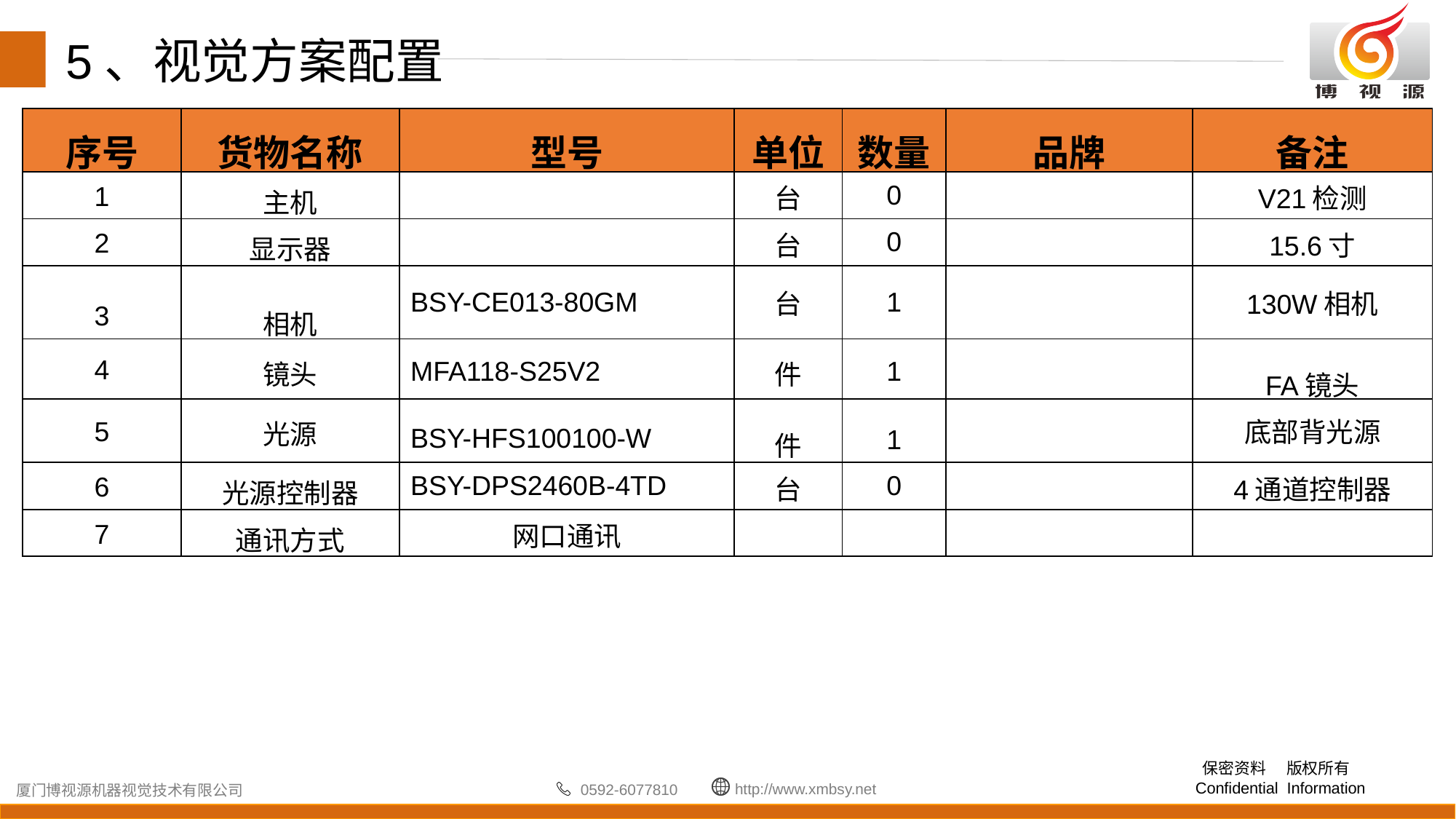

5、视觉方案配置
| 序号 | 货物名称 | 型号 | 单位 | 数量 | 品牌 | 备注 |
| --- | --- | --- | --- | --- | --- | --- |
| 1 | 主机 |  | 台 | 0 |  | V21检测 |
| 2 | 显示器 |  | 台 | 0 |  | 15.6寸 |
| 3 | 相机 | BSY-CE013-80GM | 台 | 1 |  | 130W相机 |
| 4 | 镜头 | MFA118-S25V2 | 件 | 1 |  | FA镜头 |
| 5 | 光源 | BSY-HFS100100-W | 件 | 1 |  | 底部背光源 |
| 6 | 光源控制器 | BSY-DPS2460B-4TD | 台 | 0 |  | 4通道控制器 |
| 7 | 通讯方式 | 网口通讯 |  |  |  |  |